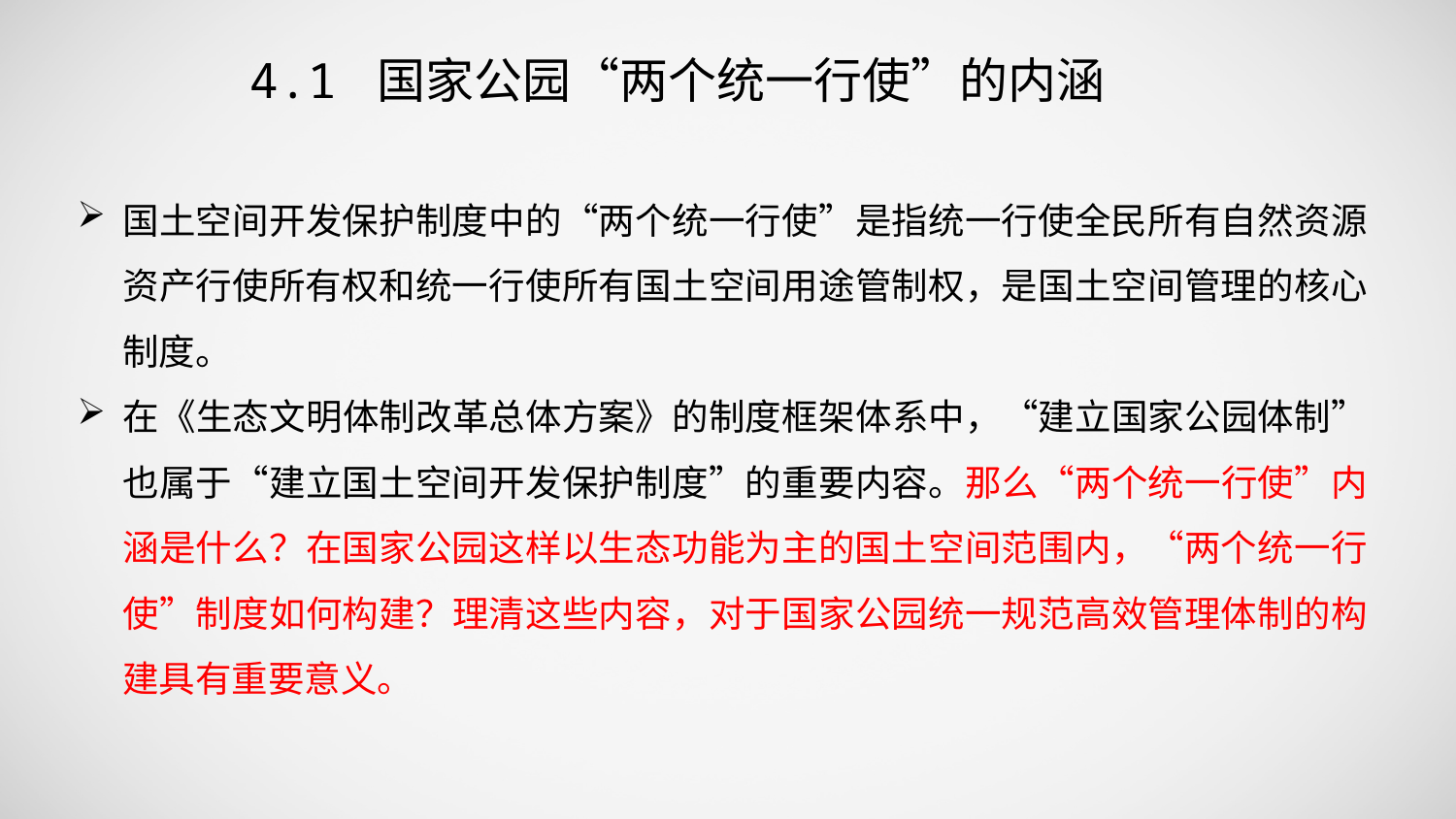

4.1 国家公园“两个统一行使”的内涵
国土空间开发保护制度中的“两个统一行使”是指统一行使全民所有自然资源资产行使所有权和统一行使所有国土空间用途管制权，是国土空间管理的核心制度。
在《生态文明体制改革总体方案》的制度框架体系中，“建立国家公园体制”也属于“建立国土空间开发保护制度”的重要内容。那么“两个统一行使”内涵是什么？在国家公园这样以生态功能为主的国土空间范围内，“两个统一行使”制度如何构建？理清这些内容，对于国家公园统一规范高效管理体制的构建具有重要意义。